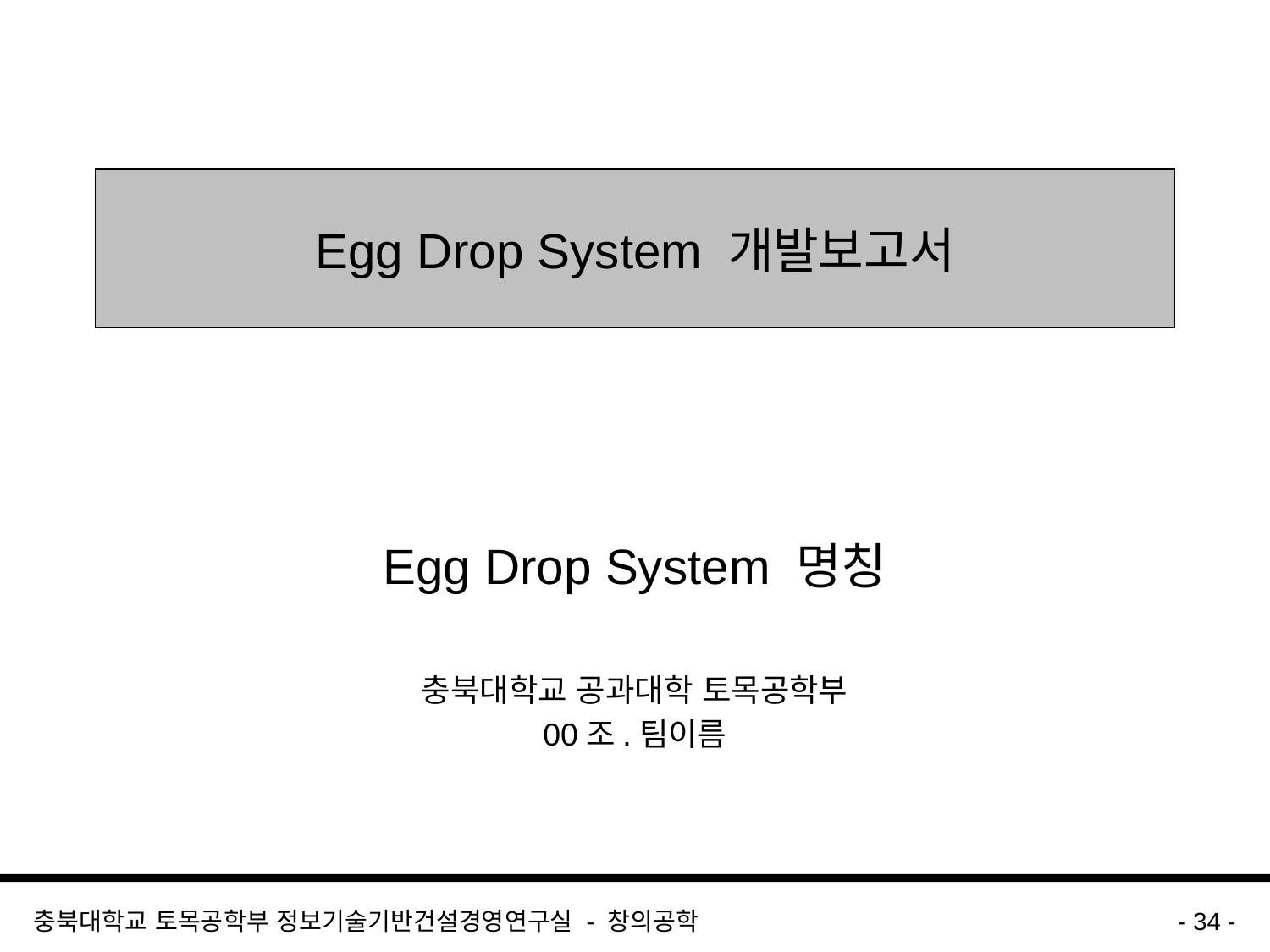

# Egg Drop System 개발보고서
Egg Drop System 명칭

충북대학교 공과대학 토목공학부
00조.팀이름
충북대학교 토목공학부 정보기술기반건설경영연구실 - 창의공학
- 34 -